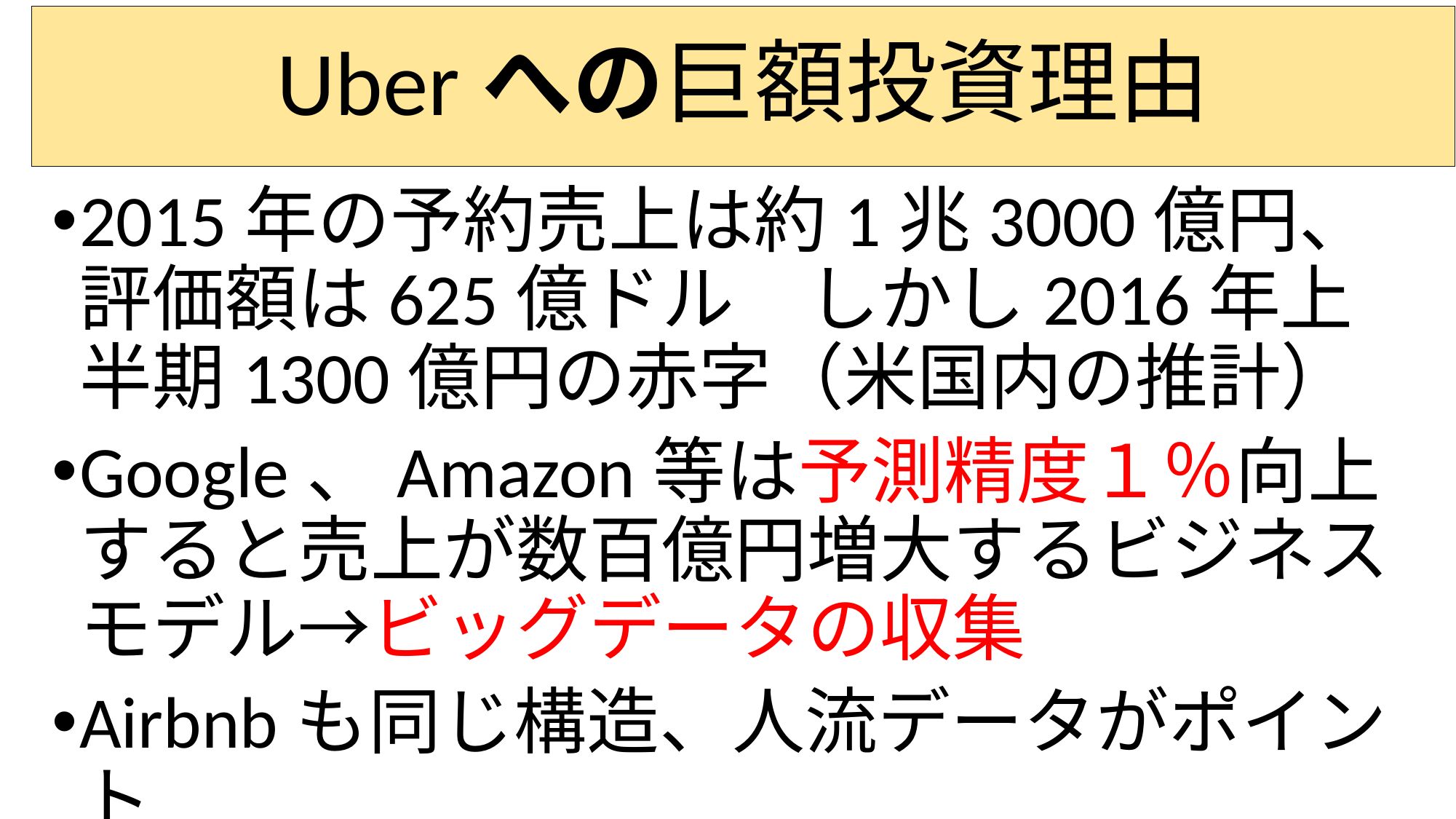

# Uberへの巨額投資理由
2015年の予約売上は約1兆3000億円、評価額は625億ドル　しかし2016年上半期1300億円の赤字（米国内の推計）
Google、Amazon等は予測精度１％向上すると売上が数百億円増大するビジネスモデル→ビッグデータの収集
Airbnbも同じ構造、人流データがポイント